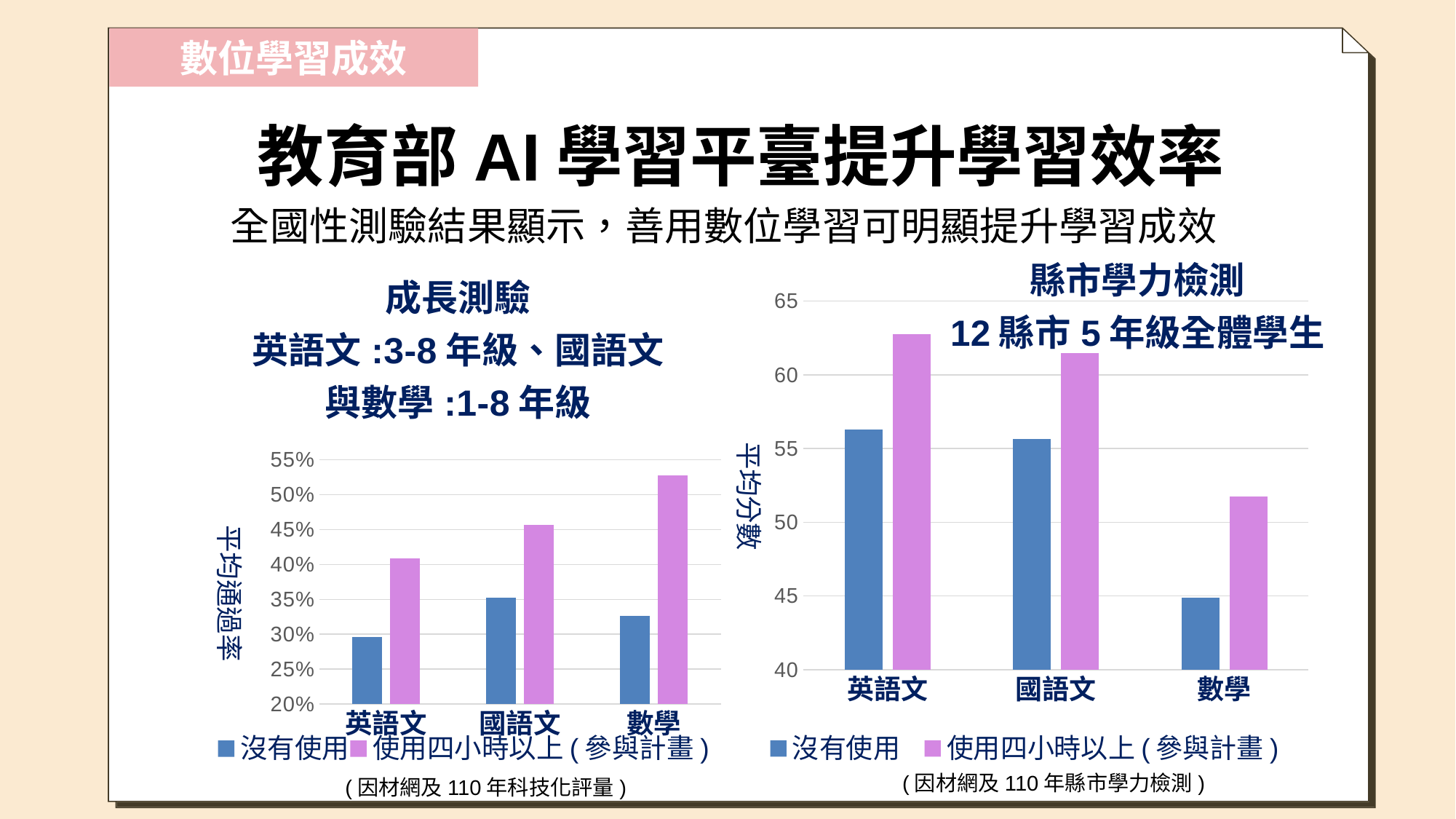

數位學習成效
# 教育部AI學習平臺提升學習效率
全國性測驗結果顯示，善用數位學習可明顯提升學習成效

### Chart: 成長測驗
英語文:3-8年級、國語文與數學:1-8年級

| Category | 沒有使用 | 使用四小時以上(參與計畫) |
|---|---|---|
| 英語文 | 0.296 | 0.409 |
| 國語文 | 0.352 | 0.457 |
| 數學 | 0.326 | 0.528 |

### Chart: 縣市學力檢測
12縣市5年級全體學生

| Category | 沒有使用 | 使用四小時以上(參與計畫) |
|---|---|---|
| 英語文 | 56.30204462395611 | 62.74885333929971 |
| 國語文 | 55.6361003398922 | 61.4481858522581 |
| 數學 | 44.87 | 51.73 |
(因材網及110年縣市學力檢測)
(因材網及110年科技化評量)